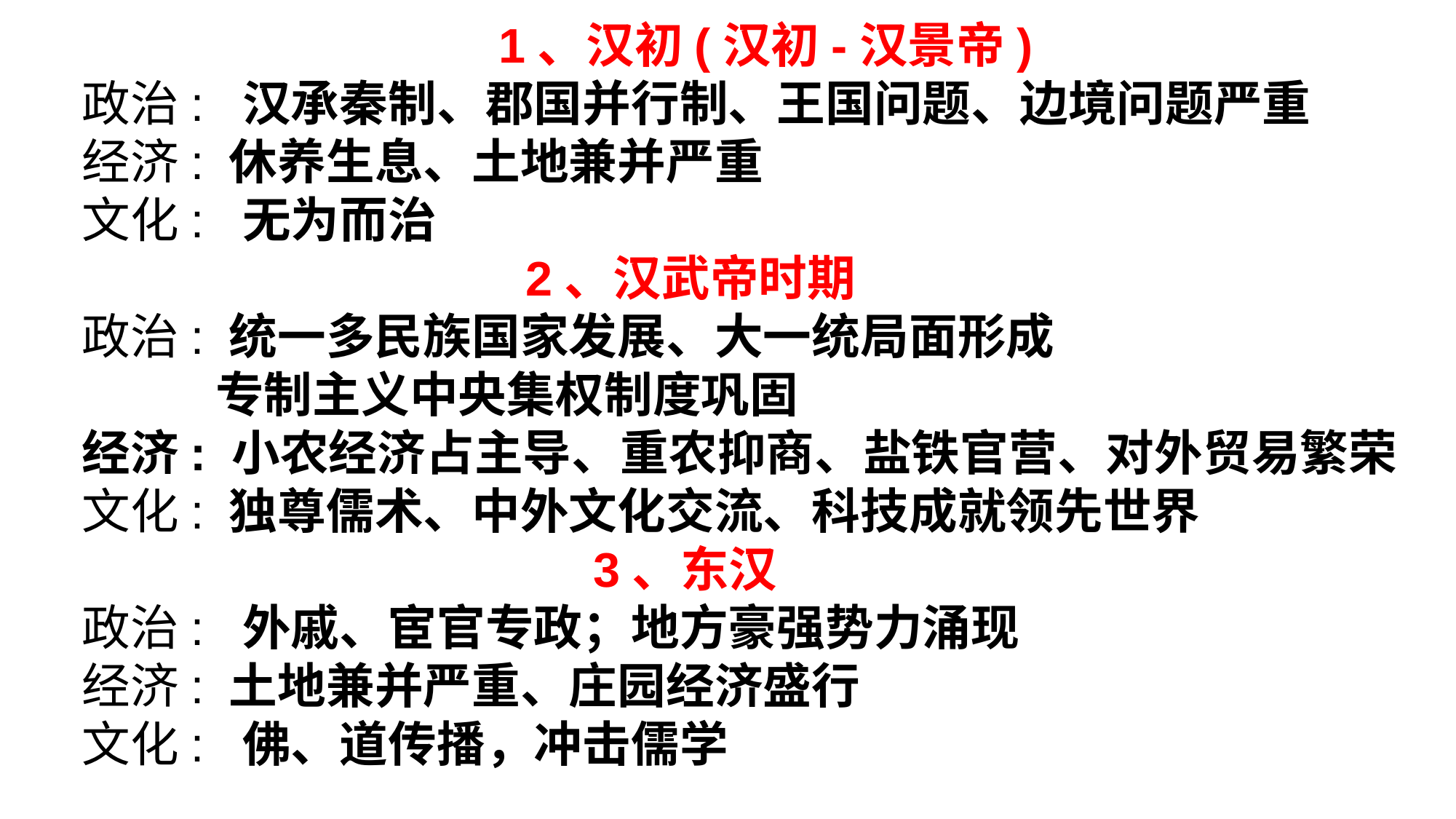

1、汉初(汉初-汉景帝)
政治:  汉承秦制、郡国并行制、王国问题、边境问题严重
经济: 休养生息、土地兼并严重
文化:  无为而治
                                 2、汉武帝时期
政治: 统一多民族国家发展、大一统局面形成
           专制主义中央集权制度巩固
经济: 小农经济占主导、重农抑商、盐铁官营、对外贸易繁荣
文化: 独尊儒术、中外文化交流、科技成就领先世界
                                      3、东汉
政治:  外戚、宦官专政；地方豪强势力涌现
经济: 土地兼并严重、庄园经济盛行
文化:  佛、道传播，冲击儒学